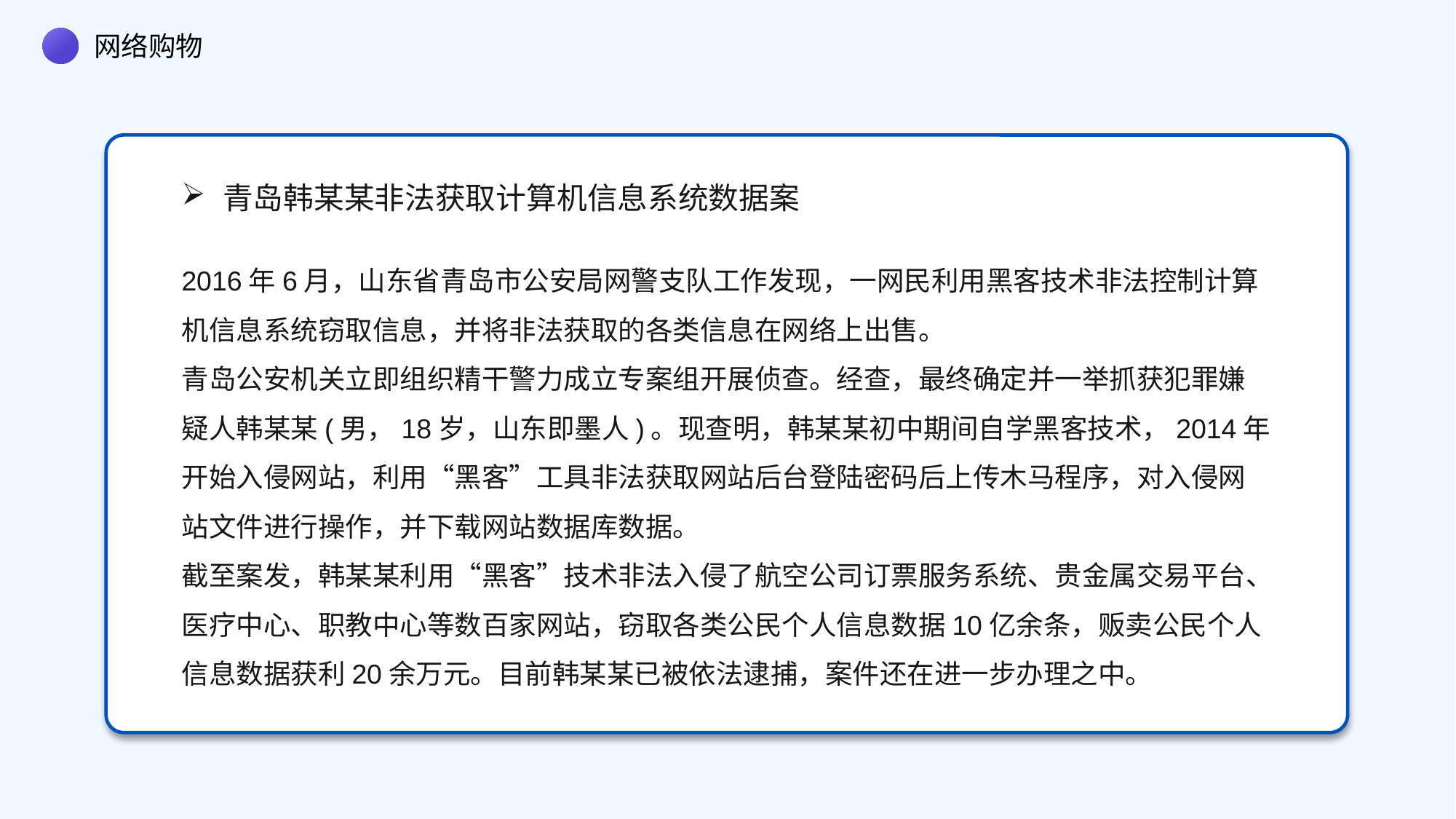

青岛韩某某非法获取计算机信息系统数据案
2016年6月，山东省青岛市公安局网警支队工作发现，一网民利用黑客技术非法控制计算机信息系统窃取信息，并将非法获取的各类信息在网络上出售。
青岛公安机关立即组织精干警力成立专案组开展侦查。经查，最终确定并一举抓获犯罪嫌疑人韩某某(男，18岁，山东即墨人)。现查明，韩某某初中期间自学黑客技术，2014年开始入侵网站，利用“黑客”工具非法获取网站后台登陆密码后上传木马程序，对入侵网站文件进行操作，并下载网站数据库数据。
截至案发，韩某某利用“黑客”技术非法入侵了航空公司订票服务系统、贵金属交易平台、医疗中心、职教中心等数百家网站，窃取各类公民个人信息数据10亿余条，贩卖公民个人信息数据获利20余万元。目前韩某某已被依法逮捕，案件还在进一步办理之中。